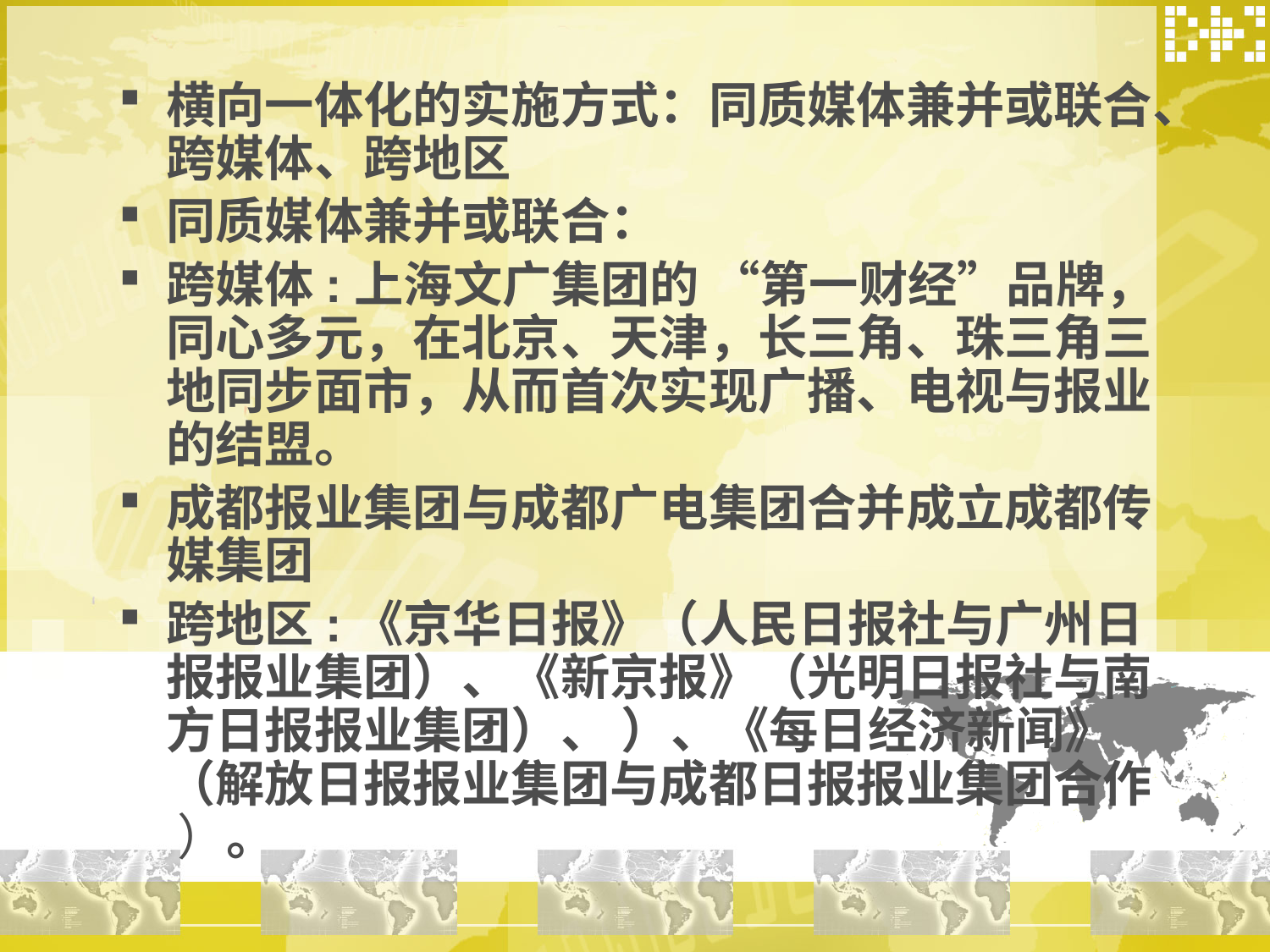

横向一体化的实施方式：同质媒体兼并或联合、跨媒体、跨地区
同质媒体兼并或联合：
跨媒体:上海文广集团的 “第一财经”品牌，同心多元，在北京、天津，长三角、珠三角三地同步面市，从而首次实现广播、电视与报业的结盟。
成都报业集团与成都广电集团合并成立成都传媒集团
跨地区:《京华日报》（人民日报社与广州日报报业集团）、《新京报》（光明日报社与南方日报报业集团）、 ）、《每日经济新闻》（解放日报报业集团与成都日报报业集团合作 ）。

85